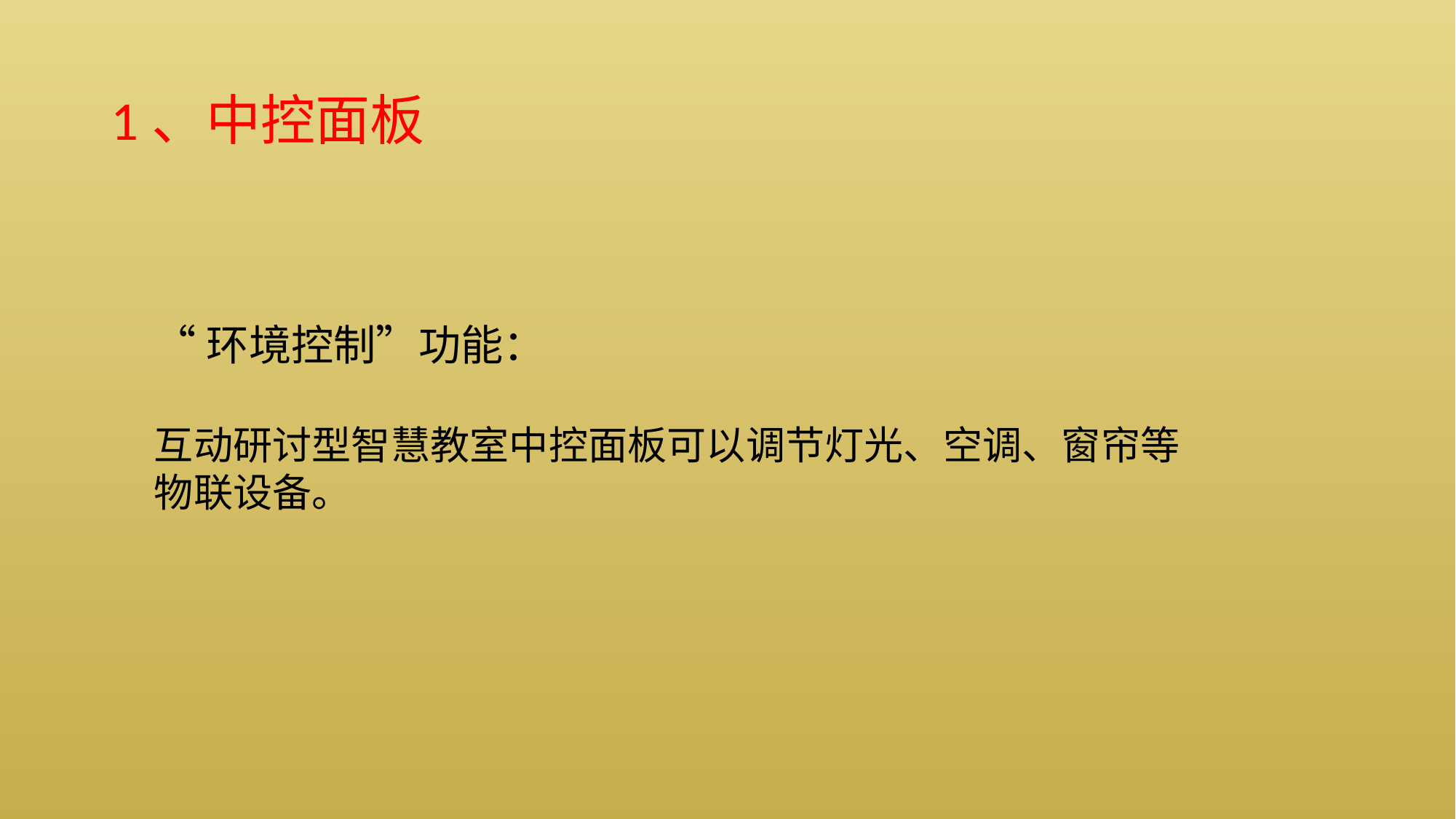

# 1、中控面板
“环境控制”功能：

互动研讨型智慧教室中控面板可以调节灯光、空调、窗帘等物联设备。